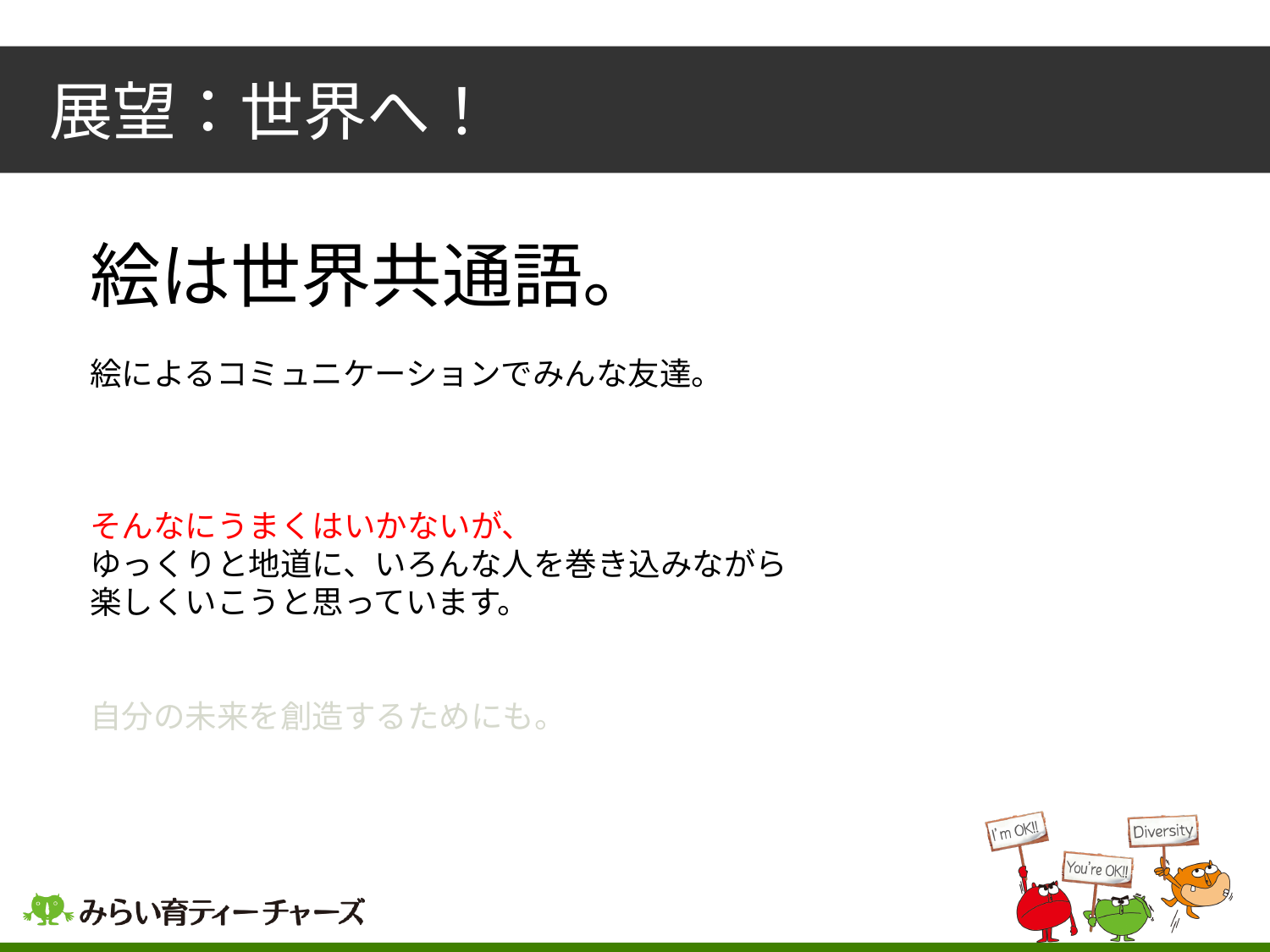

展望：世界へ！
絵は世界共通語。

絵によるコミュニケーションでみんな友達。

そんなにうまくはいかないが、
ゆっくりと地道に、いろんな人を巻き込みながら
楽しくいこうと思っています。

自分の未来を創造するためにも。